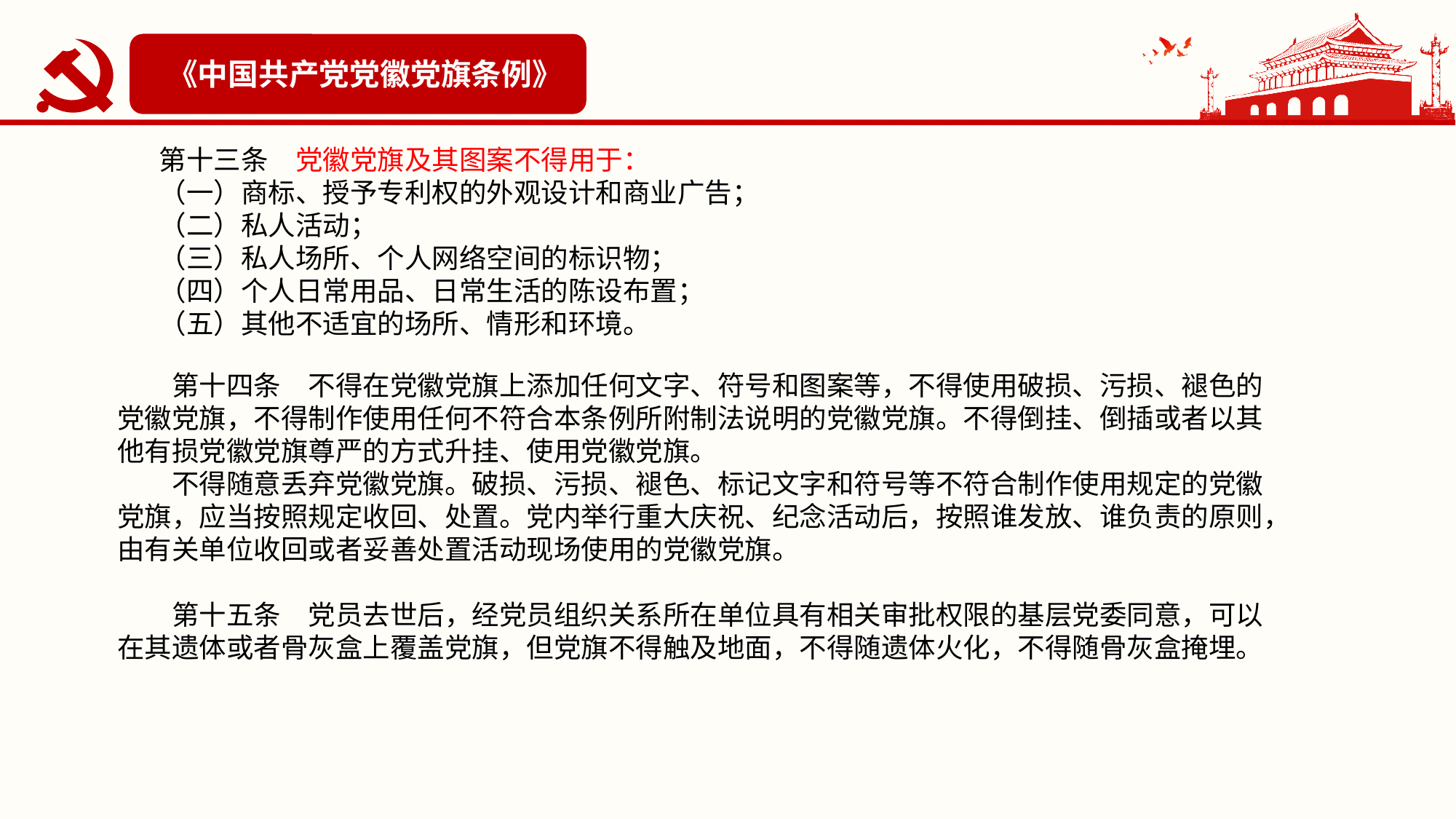

《中国共产党党徽党旗条例》
　　第十三条　党徽党旗及其图案不得用于：
　　（一）商标、授予专利权的外观设计和商业广告；
　　（二）私人活动；
　　（三）私人场所、个人网络空间的标识物；
　　（四）个人日常用品、日常生活的陈设布置；
　　（五）其他不适宜的场所、情形和环境。
　　第十四条　不得在党徽党旗上添加任何文字、符号和图案等，不得使用破损、污损、褪色的党徽党旗，不得制作使用任何不符合本条例所附制法说明的党徽党旗。不得倒挂、倒插或者以其他有损党徽党旗尊严的方式升挂、使用党徽党旗。
　　不得随意丢弃党徽党旗。破损、污损、褪色、标记文字和符号等不符合制作使用规定的党徽党旗，应当按照规定收回、处置。党内举行重大庆祝、纪念活动后，按照谁发放、谁负责的原则，由有关单位收回或者妥善处置活动现场使用的党徽党旗。

　　第十五条　党员去世后，经党员组织关系所在单位具有相关审批权限的基层党委同意，可以在其遗体或者骨灰盒上覆盖党旗，但党旗不得触及地面，不得随遗体火化，不得随骨灰盒掩埋。